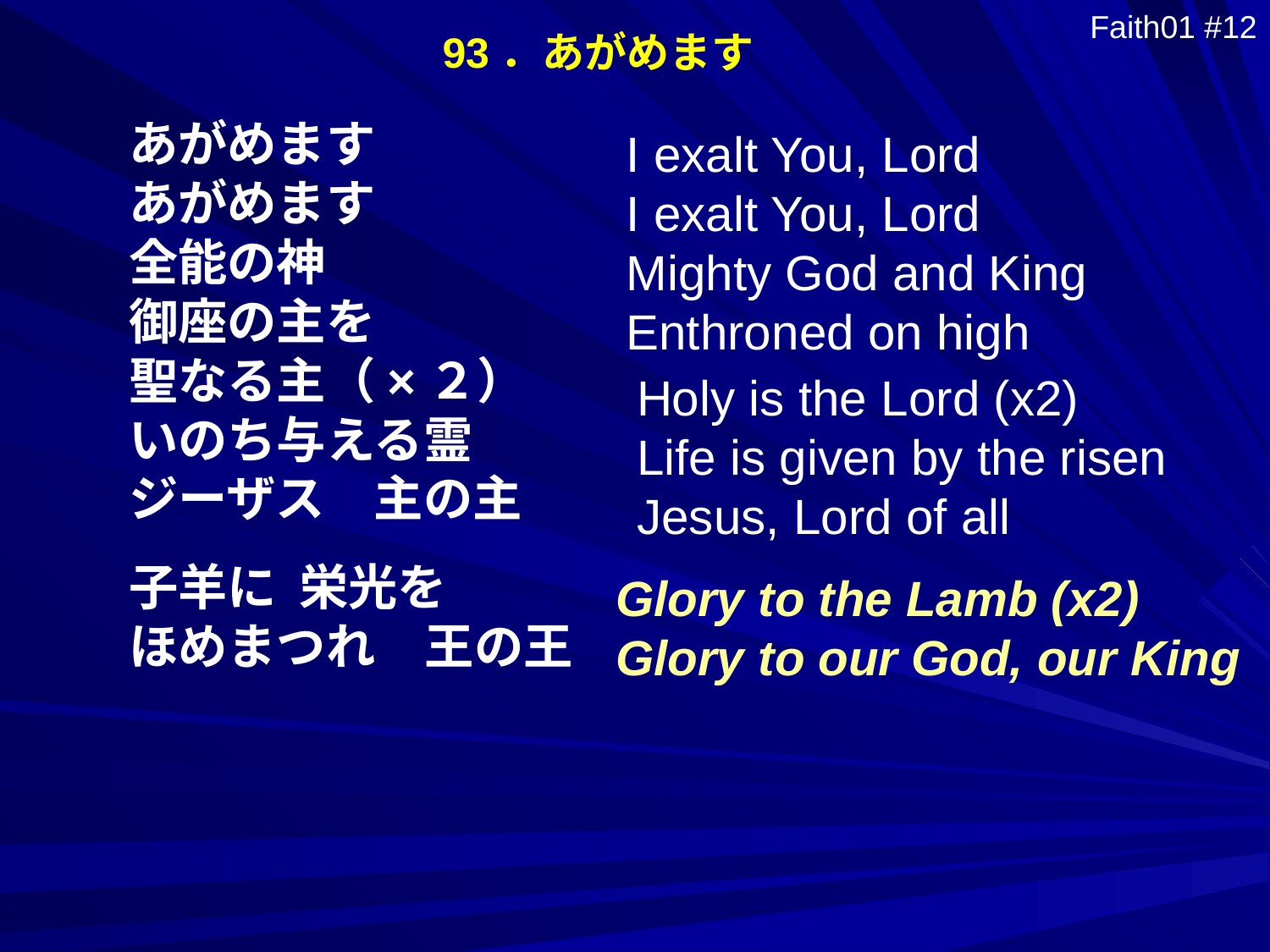

93．あがめます
Faith01 #12
あがめます
あがめます
全能の神
御座の主を
聖なる主（×２）
いのち与える霊
ジーザス　主の主

子羊に  栄光を
ほめまつれ　王の王
I exalt You, Lord
I exalt You, Lord
Mighty God and King
Enthroned on high
Holy is the Lord (x2)
Life is given by the risen
Jesus, Lord of all
Glory to the Lamb (x2)
Glory to our God, our King